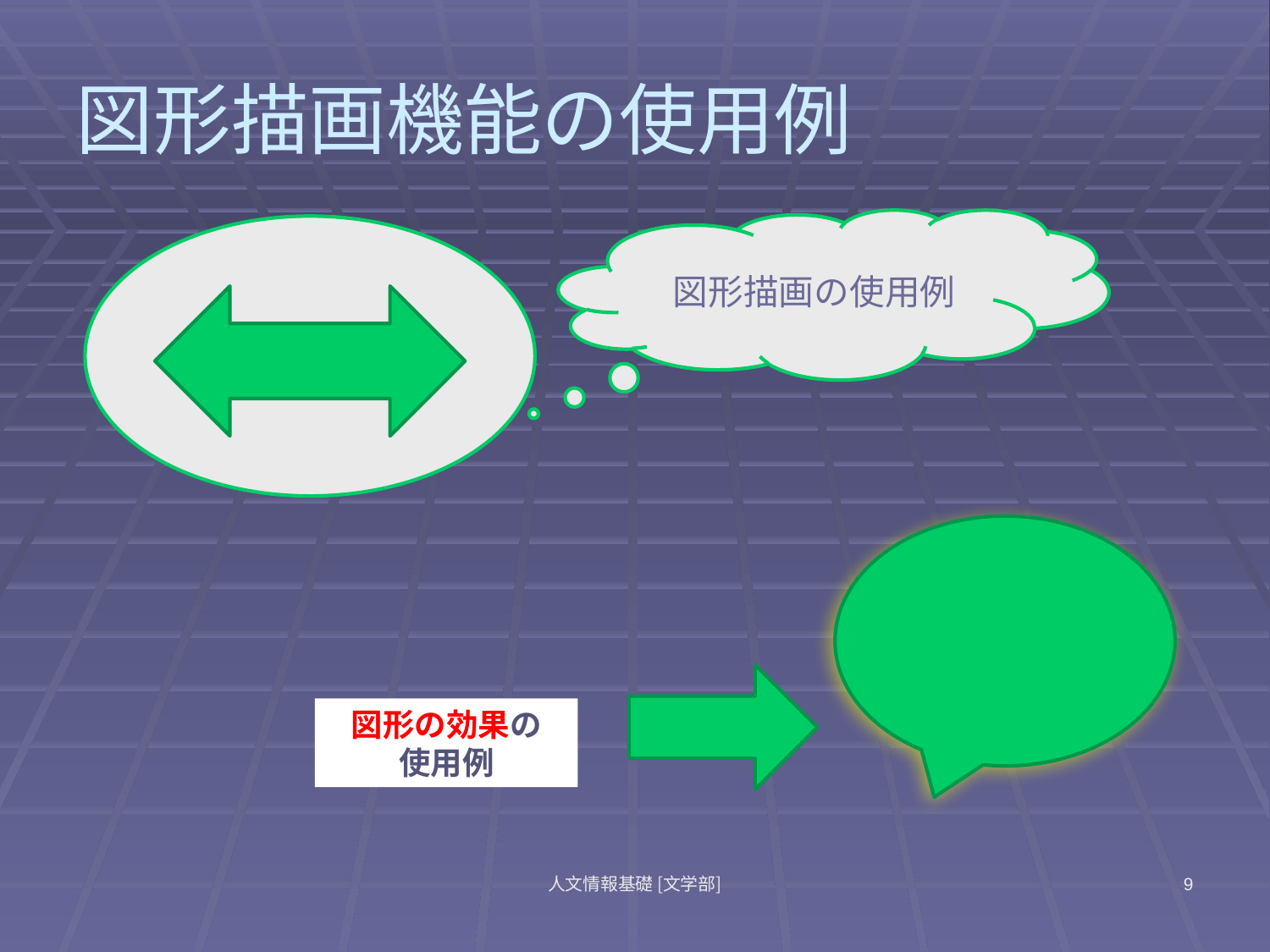

# 図形描画機能の使用例
図形描画の使用例

図形の効果の
使用例
人文情報基礎 [文学部]
9